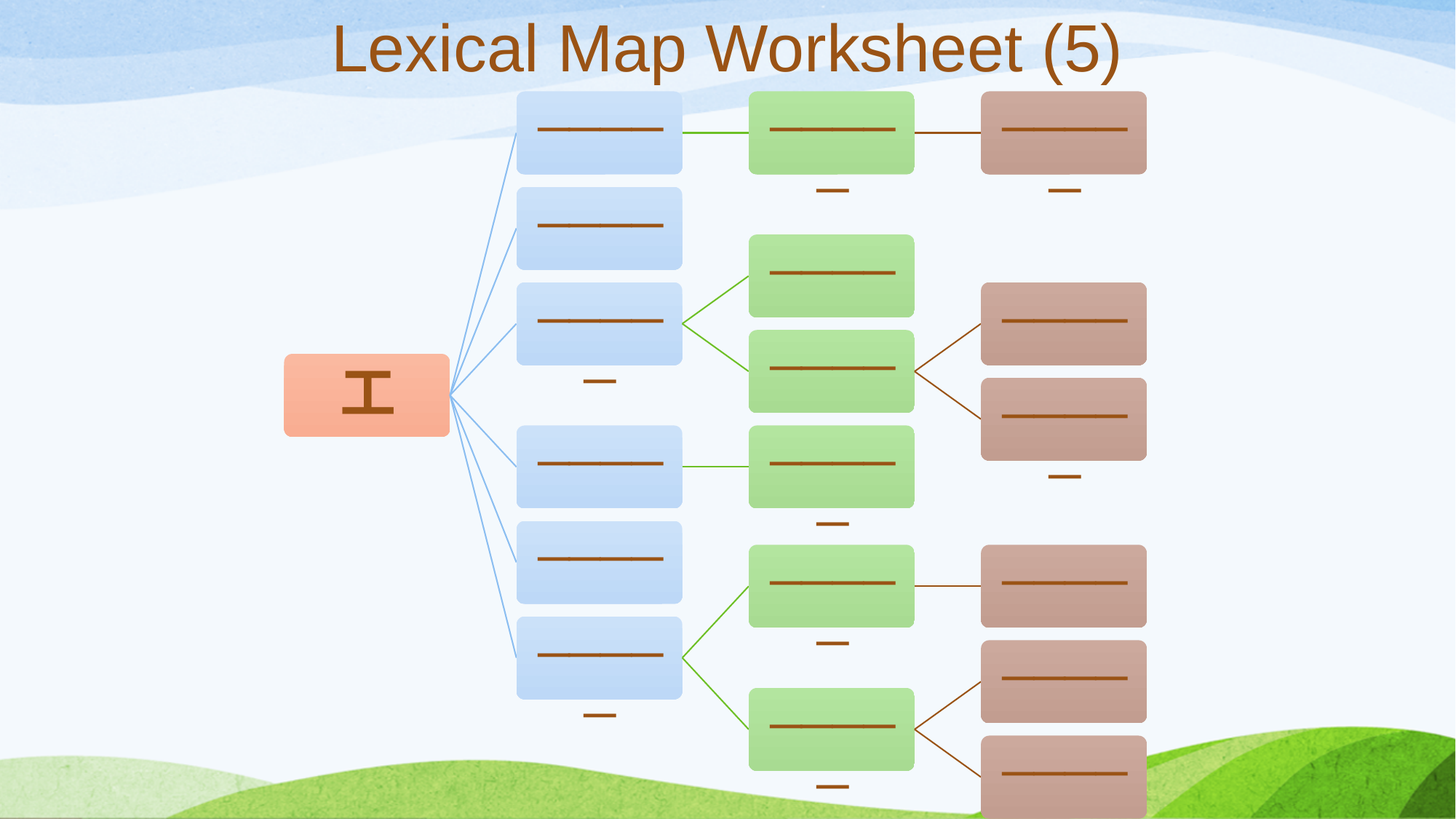

Lexical Map Worksheet (5)
工

_____

_____

_____

_____

_____

_____

_____

_____

_____

_____

_____

_____

_____

_____

_____

_____

_____

_____